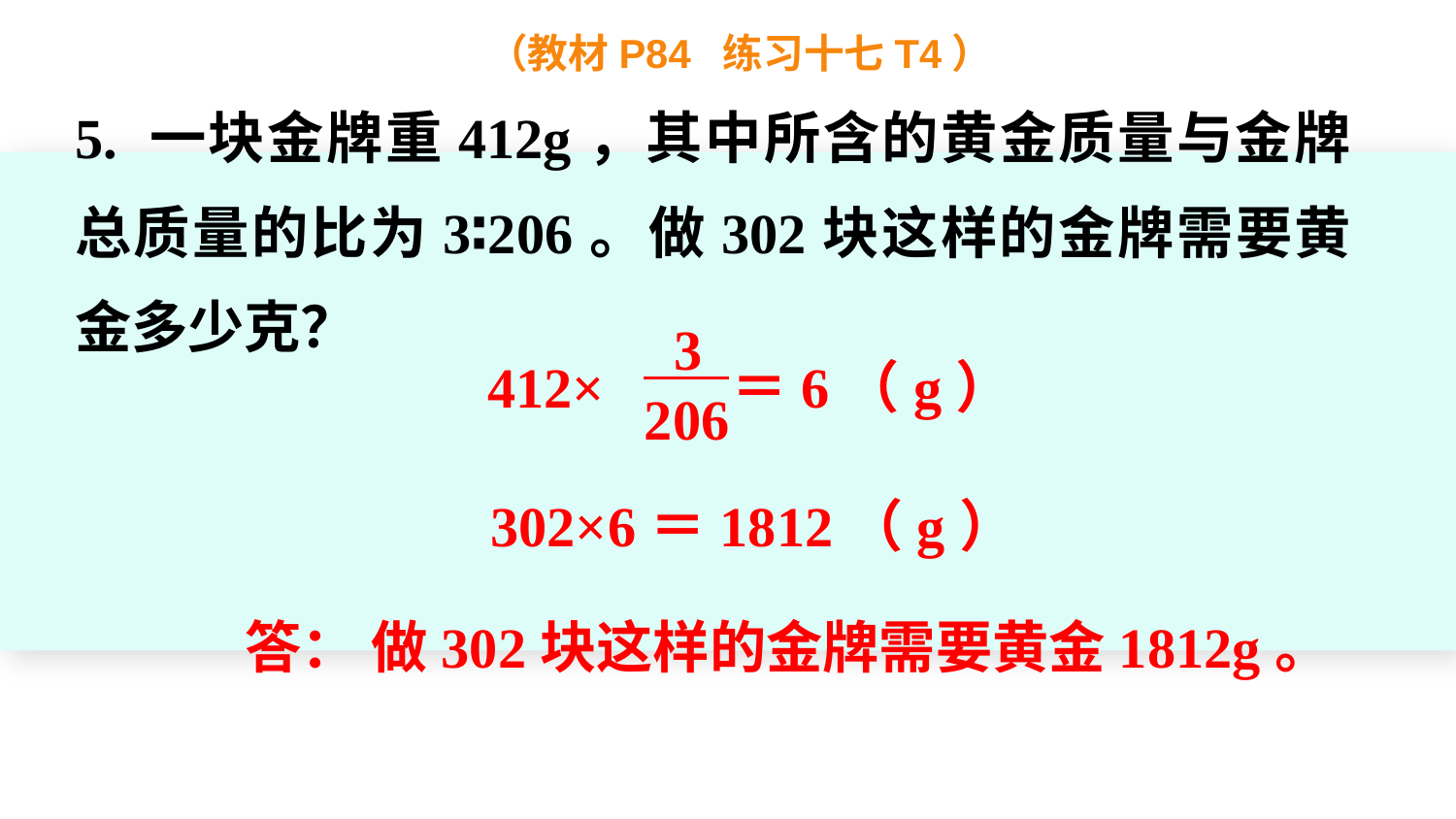

（教材P84  练习十七T4）
5. 一块金牌重412g，其中所含的黄金质量与金牌总质量的比为3∶206。做302块这样的金牌需要黄金多少克？
3
206
412×        ＝6（g）
302×6＝1812（g）
答： 做302块这样的金牌需要黄金1812g。